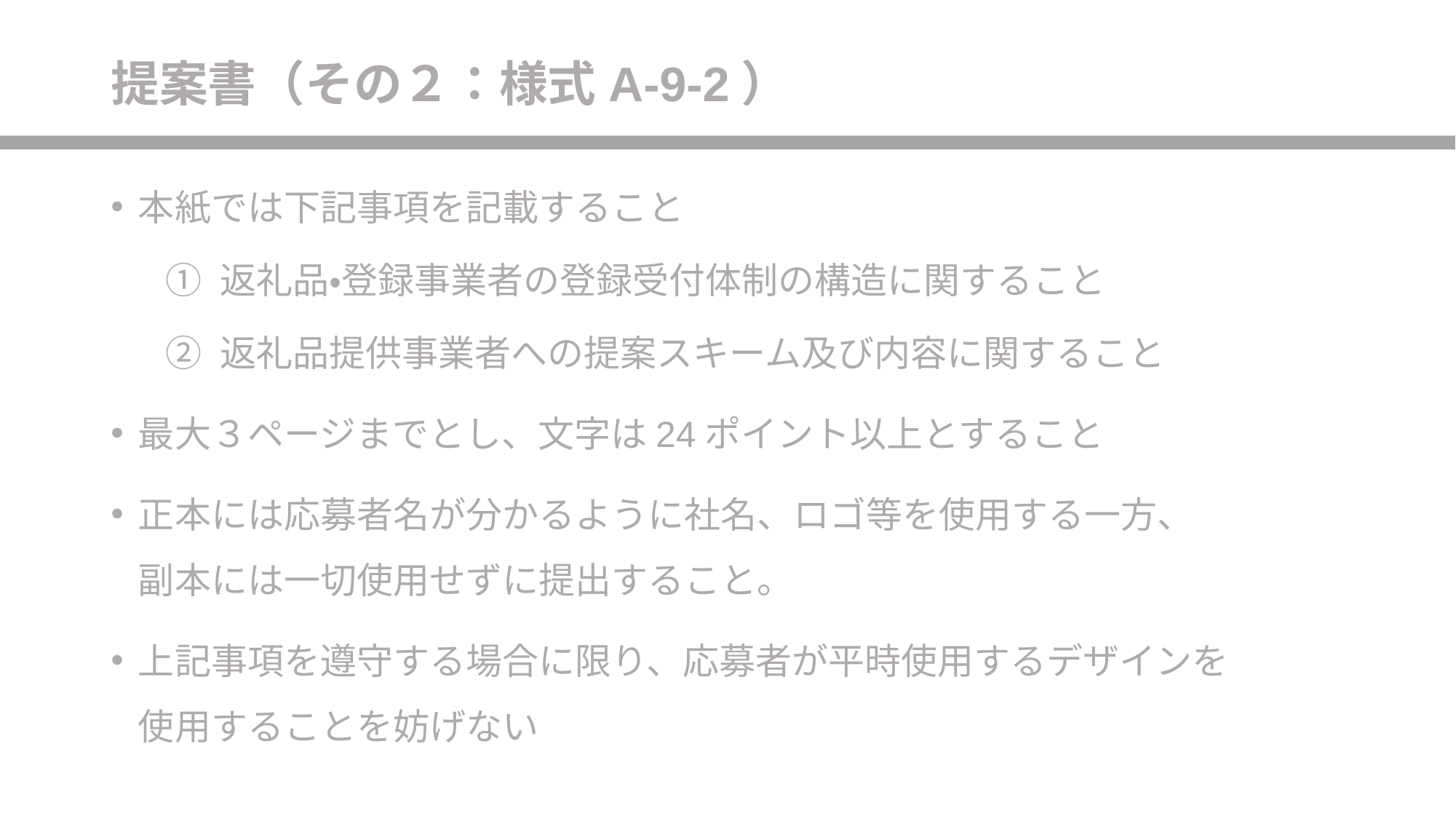

# 提案書（その２：様式A-9-2）

本紙では下記事項を記載すること
返礼品・登録事業者の登録受付体制の構造に関すること
返礼品提供事業者への提案スキーム及び内容に関すること
最大３ページまでとし、文字は24ポイント以上とすること
正本には応募者名が分かるように社名、ロゴ等を使用する一方、
副本には一切使用せずに提出すること。
上記事項を遵守する場合に限り、応募者が平時使用するデザインを
使用することを妨げない